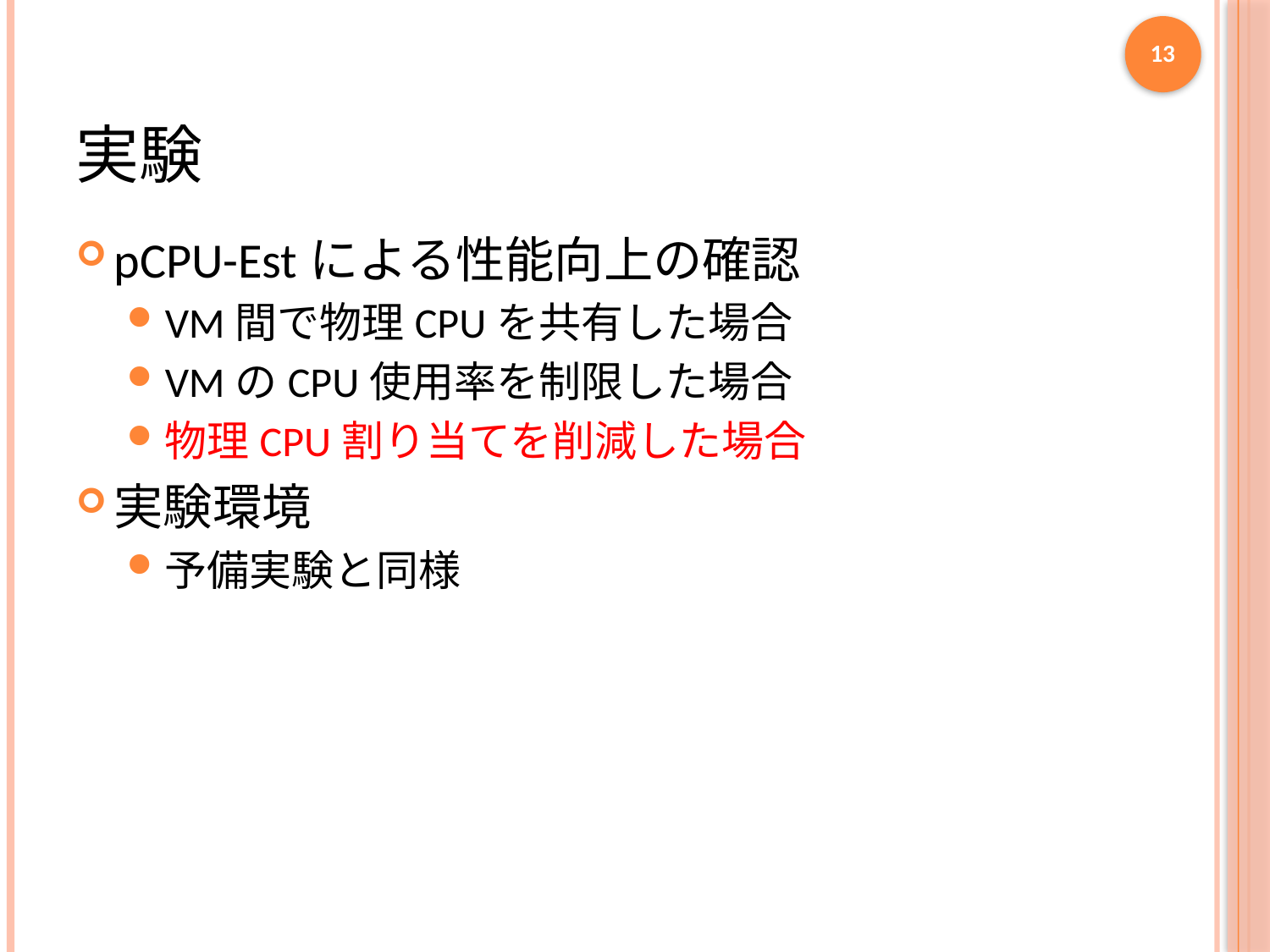

13
# 実験
pCPU-Estによる性能向上の確認
VM間で物理CPUを共有した場合
VMのCPU使用率を制限した場合
物理CPU割り当てを削減した場合
実験環境
予備実験と同様